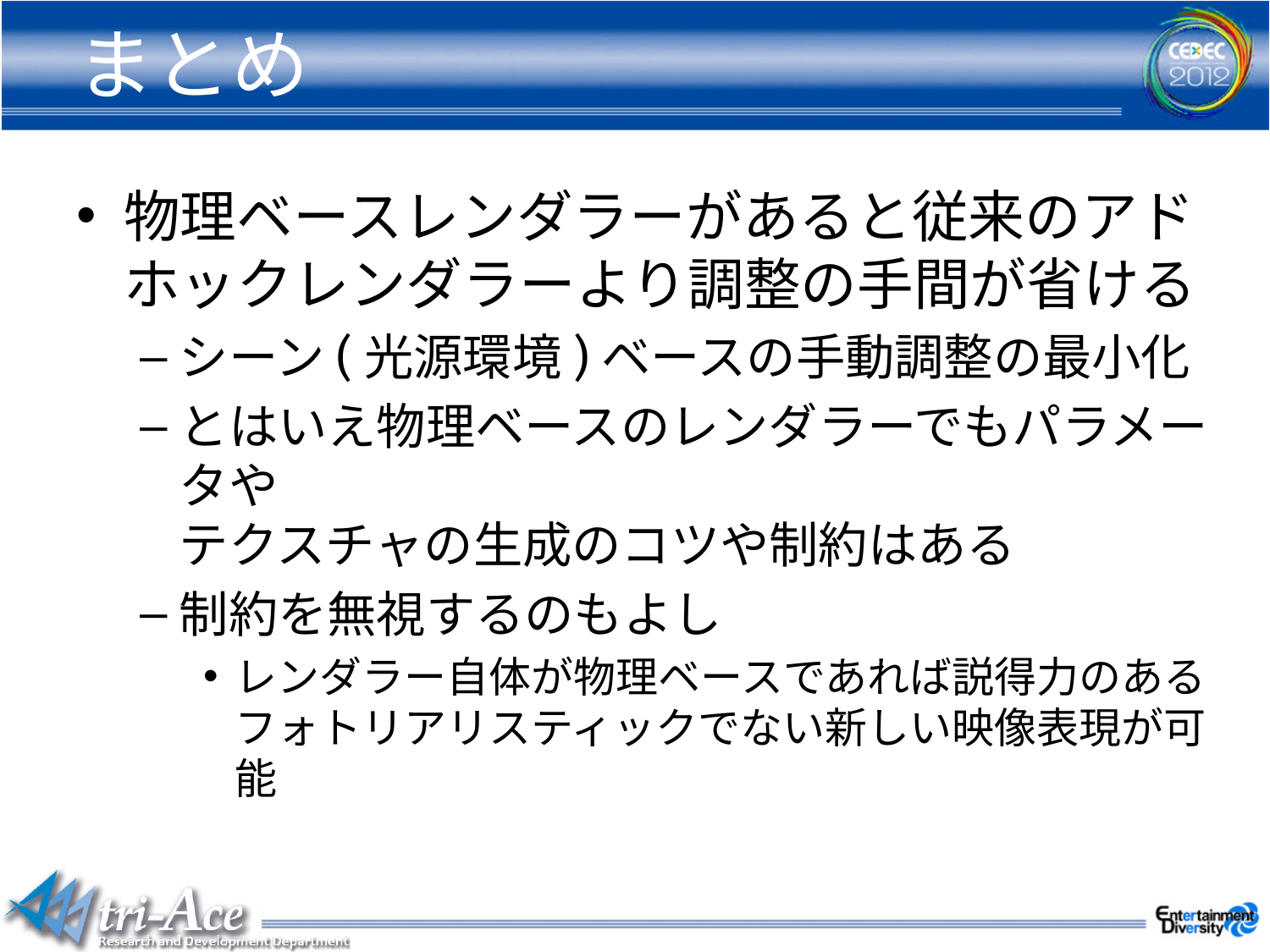

まとめ
物理ベースレンダラーがあると従来のアドホックレンダラーより調整の手間が省ける
シーン(光源環境)ベースの手動調整の最小化
とはいえ物理ベースのレンダラーでもパラメータや
テクスチャの生成のコツや制約はある
制約を無視するのもよし
レンダラー自体が物理ベースであれば説得力のある
フォトリアリスティックでない新しい映像表現が可能